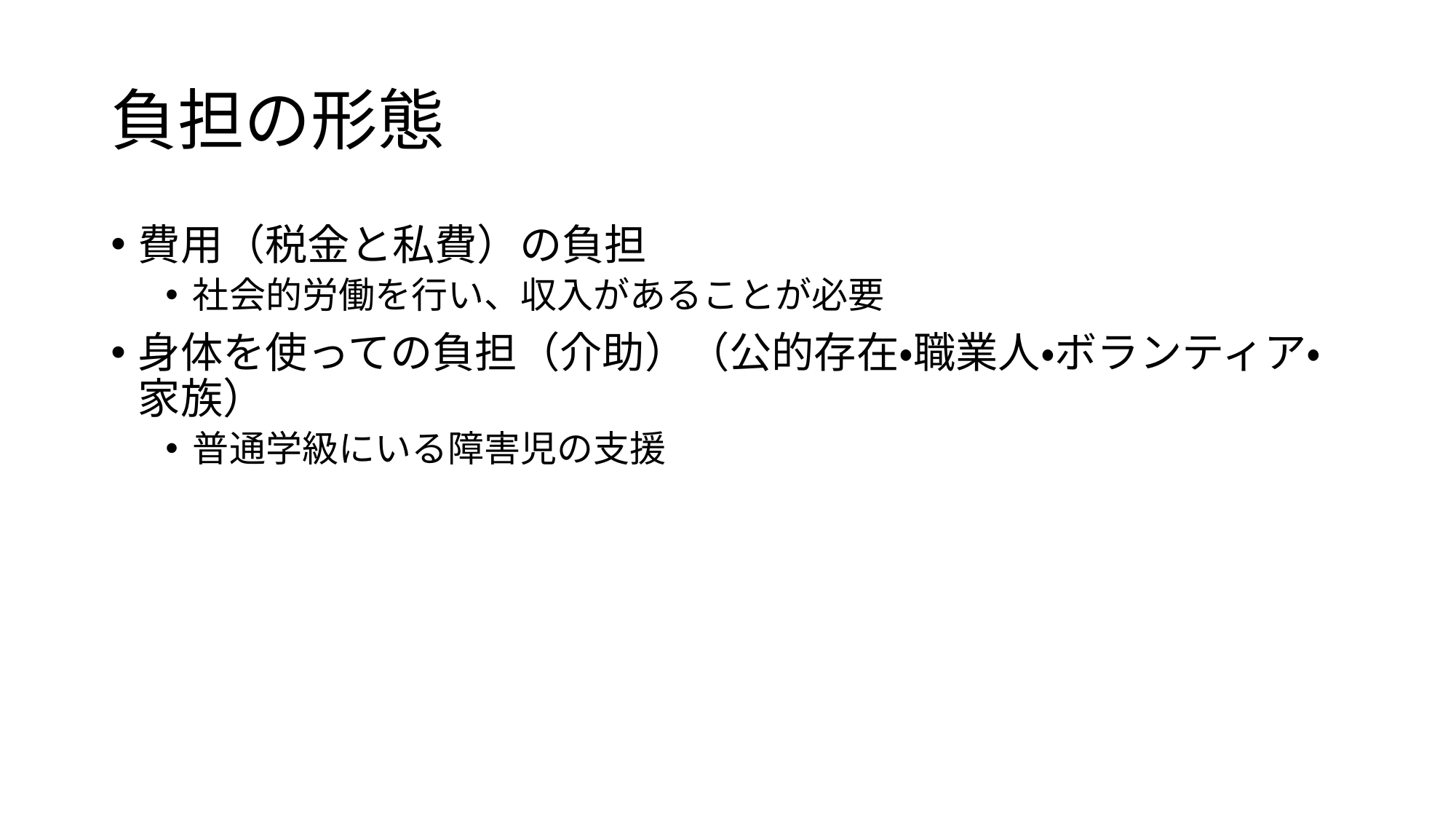

# 負担の形態
費用（税金と私費）の負担
社会的労働を行い、収入があることが必要
身体を使っての負担（介助）（公的存在・職業人・ボランティア・家族）
普通学級にいる障害児の支援